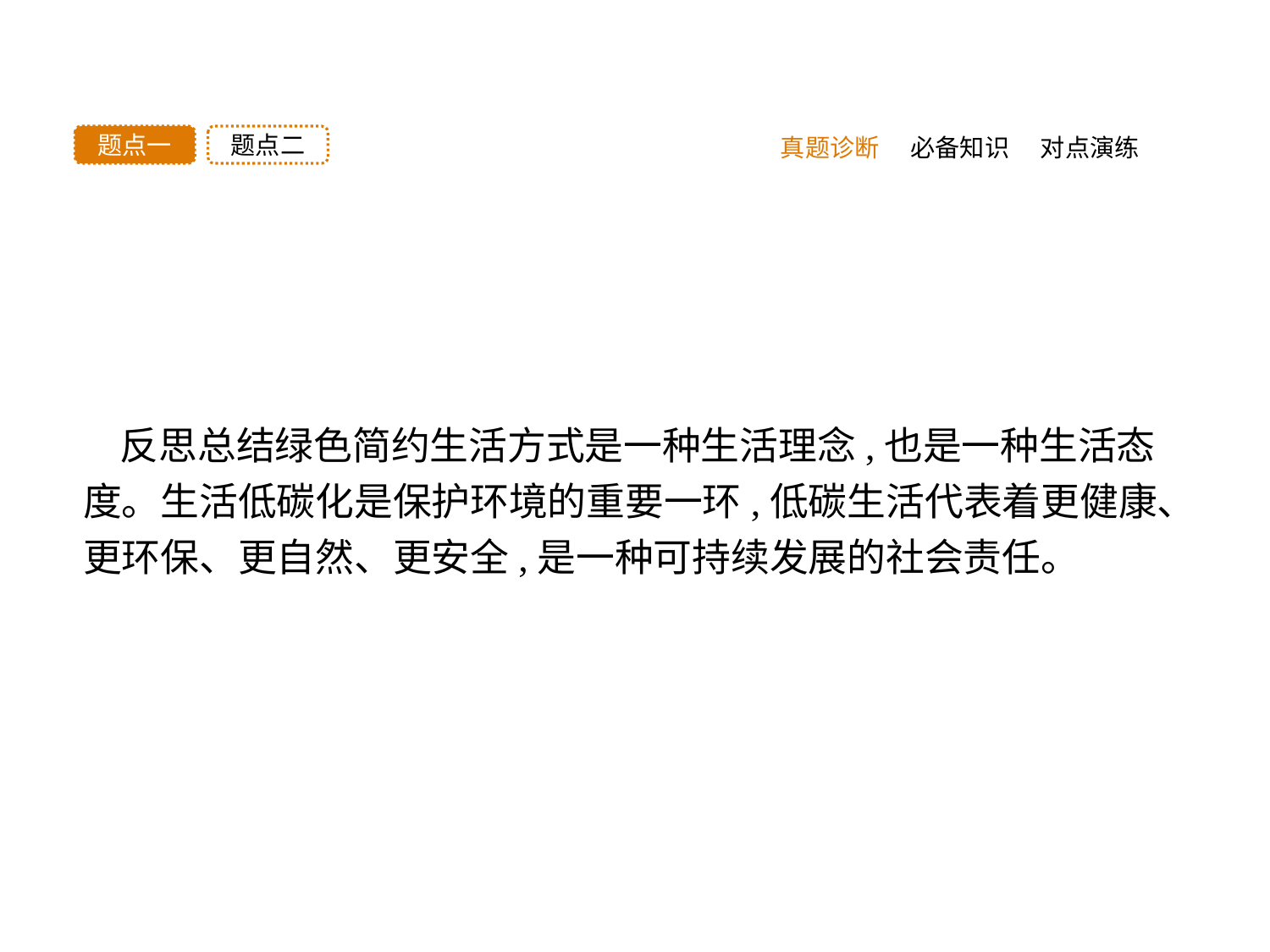

题点二
题点一
真题诊断
必备知识
对点演练
反思总结绿色简约生活方式是一种生活理念,也是一种生活态度。生活低碳化是保护环境的重要一环,低碳生活代表着更健康、更环保、更自然、更安全,是一种可持续发展的社会责任。